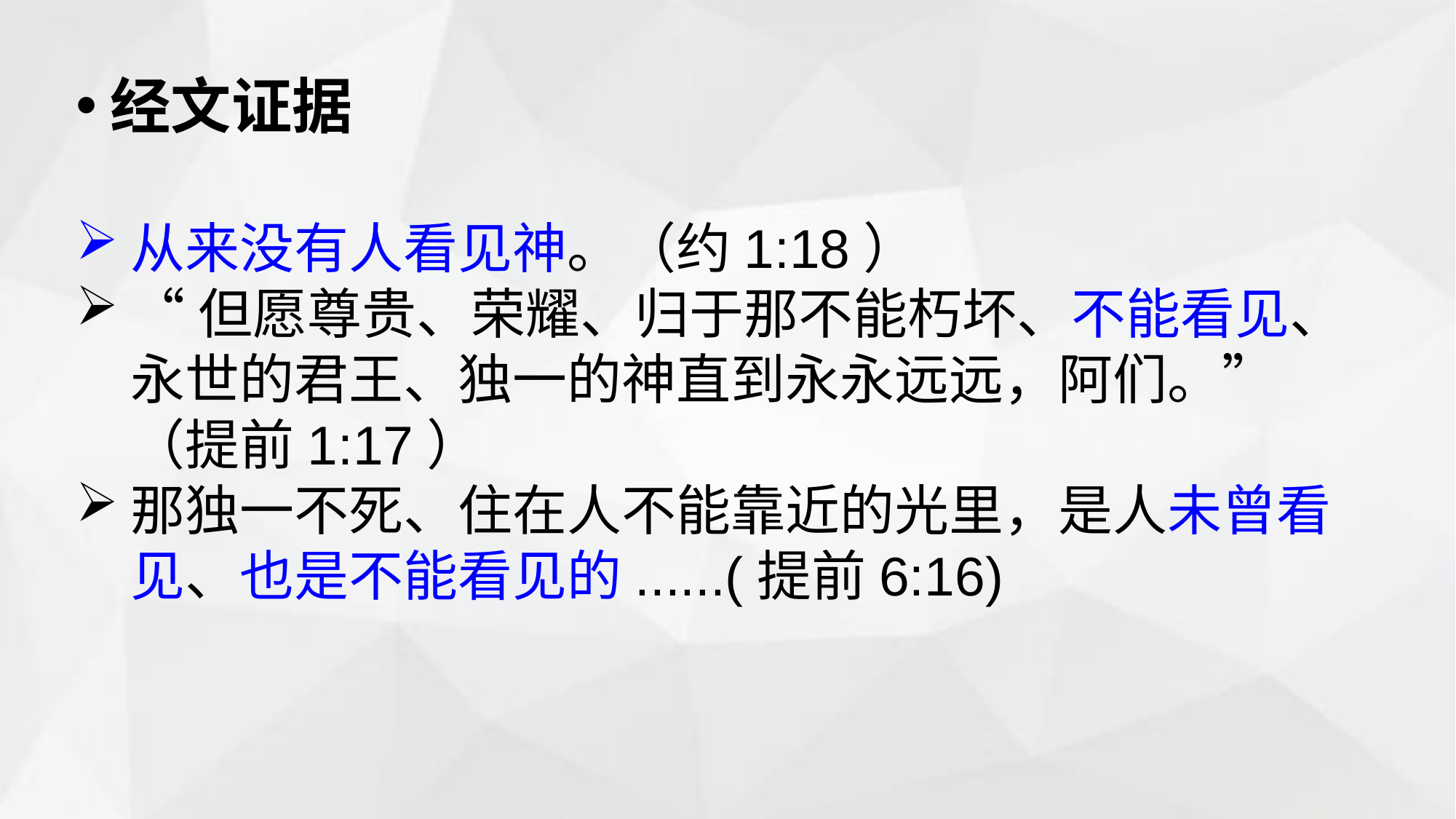

经文证据

从来没有人看见神。（约1:18）
“但愿尊贵、荣耀、归于那不能朽坏、不能看见、永世的君王、独一的神直到永永远远，阿们。”（提前1:17）
那独一不死、住在人不能靠近的光里，是人未曾看见、也是不能看见的......(提前6:16)
15